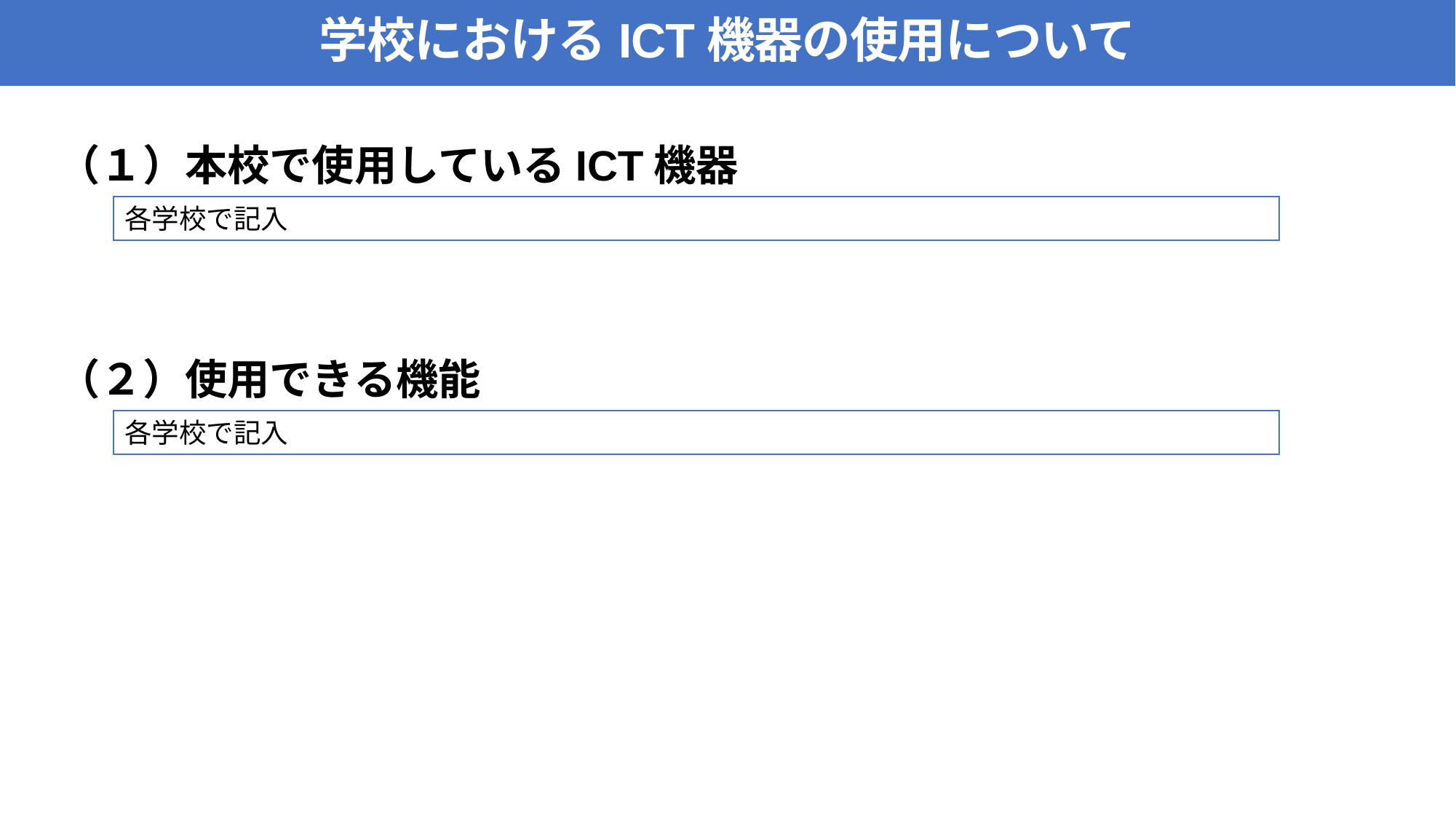

学校におけるICT機器の使用について
（１）本校で使用しているICT機器
各学校で記入
（２）使用できる機能
各学校で記入